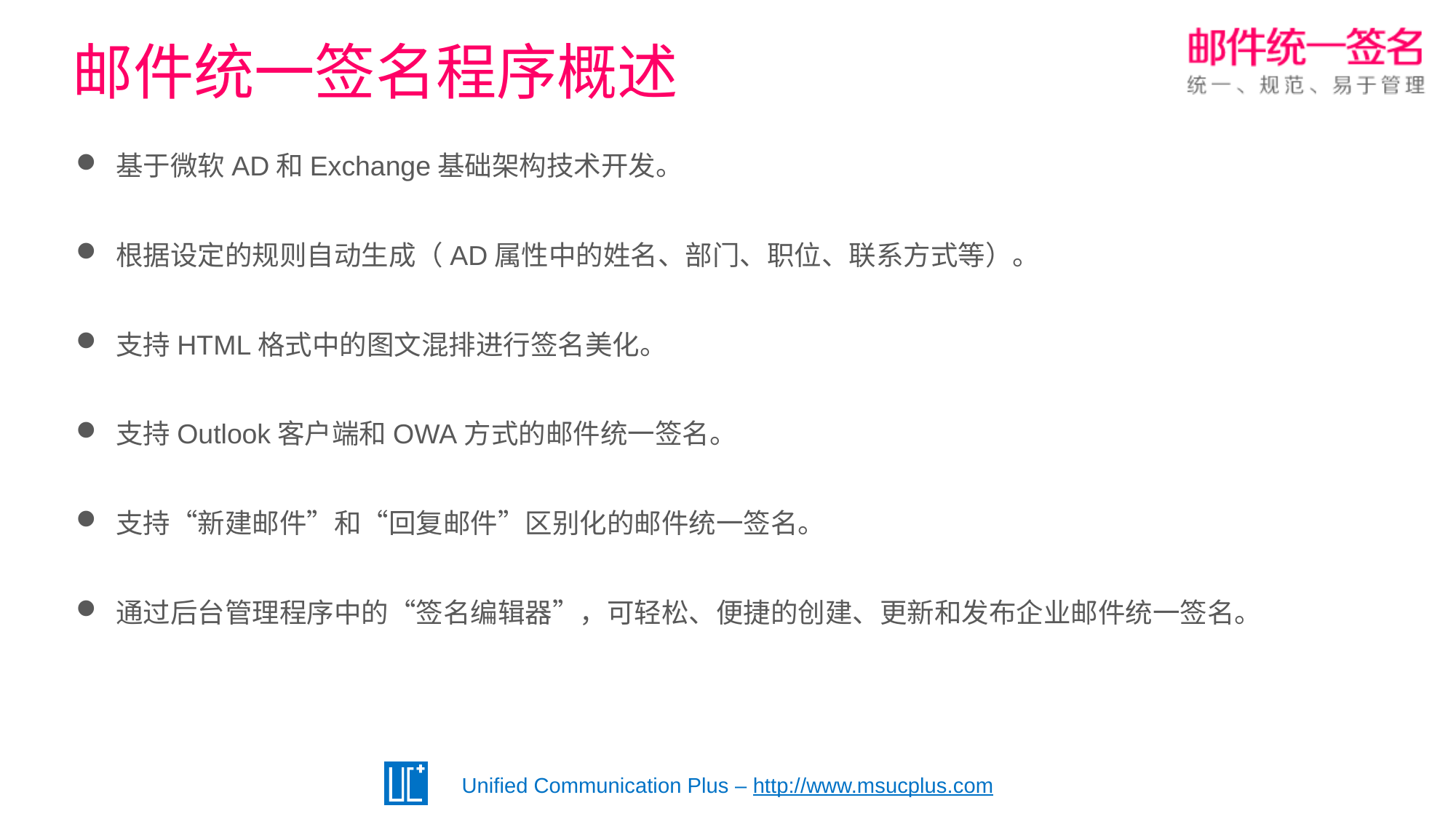

邮件统一签名程序概述
 基于微软AD和Exchange基础架构技术开发。

 根据设定的规则自动生成（AD属性中的姓名、部门、职位、联系方式等）。

 支持HTML格式中的图文混排进行签名美化。

 支持Outlook客户端和OWA方式的邮件统一签名。

 支持“新建邮件”和“回复邮件”区别化的邮件统一签名。

 通过后台管理程序中的“签名编辑器”，可轻松、便捷的创建、更新和发布企业邮件统一签名。